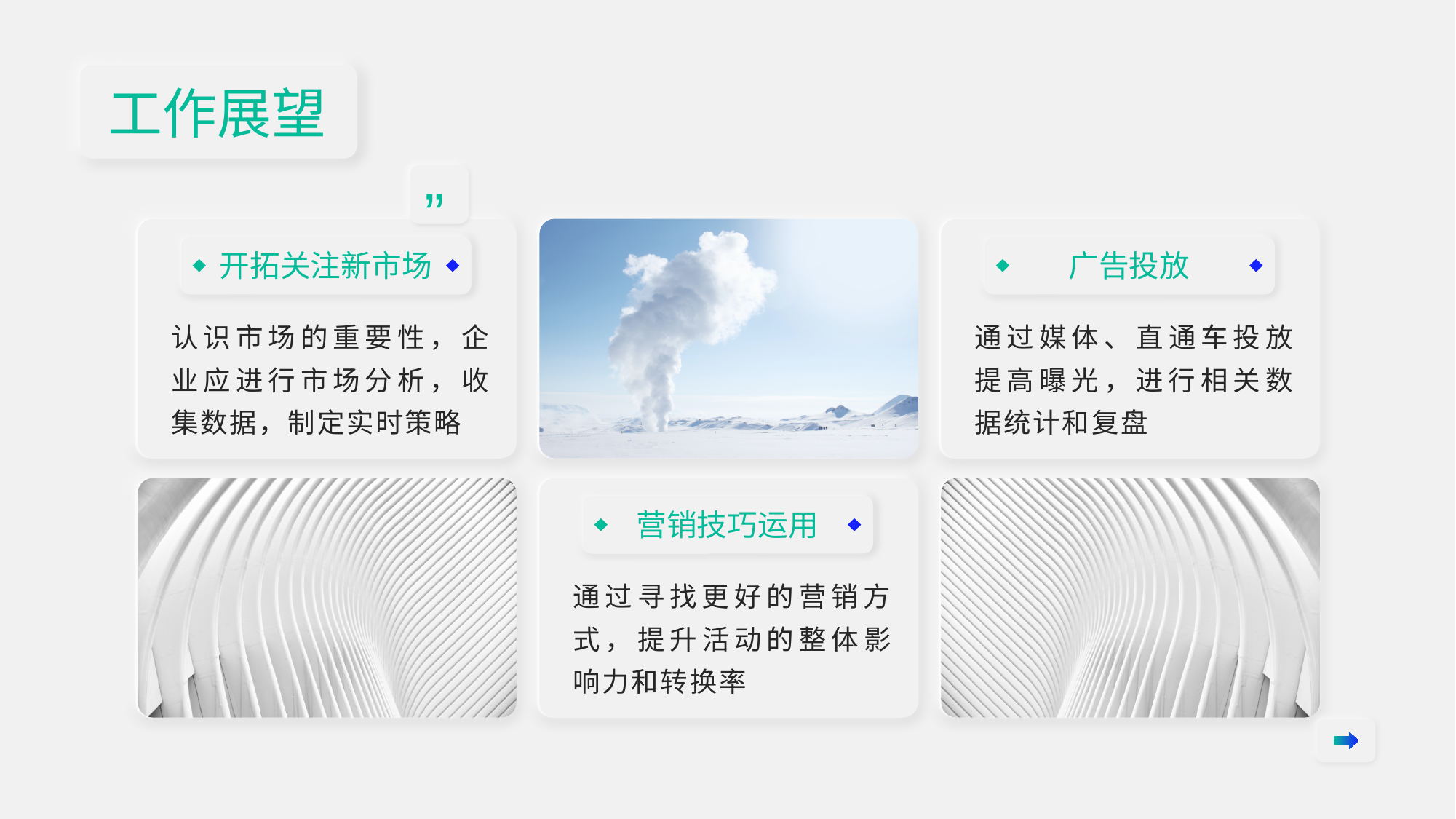

工作展望

”

认识市场的重要性，企业应进行市场分析，收集数据，制定实时策略

通过媒体、直通车投放提高曝光，进行相关数据统计和复盘
开拓关注新市场
广告投放

通过寻找更好的营销方式，提升活动的整体影响力和转换率

营销技巧运用